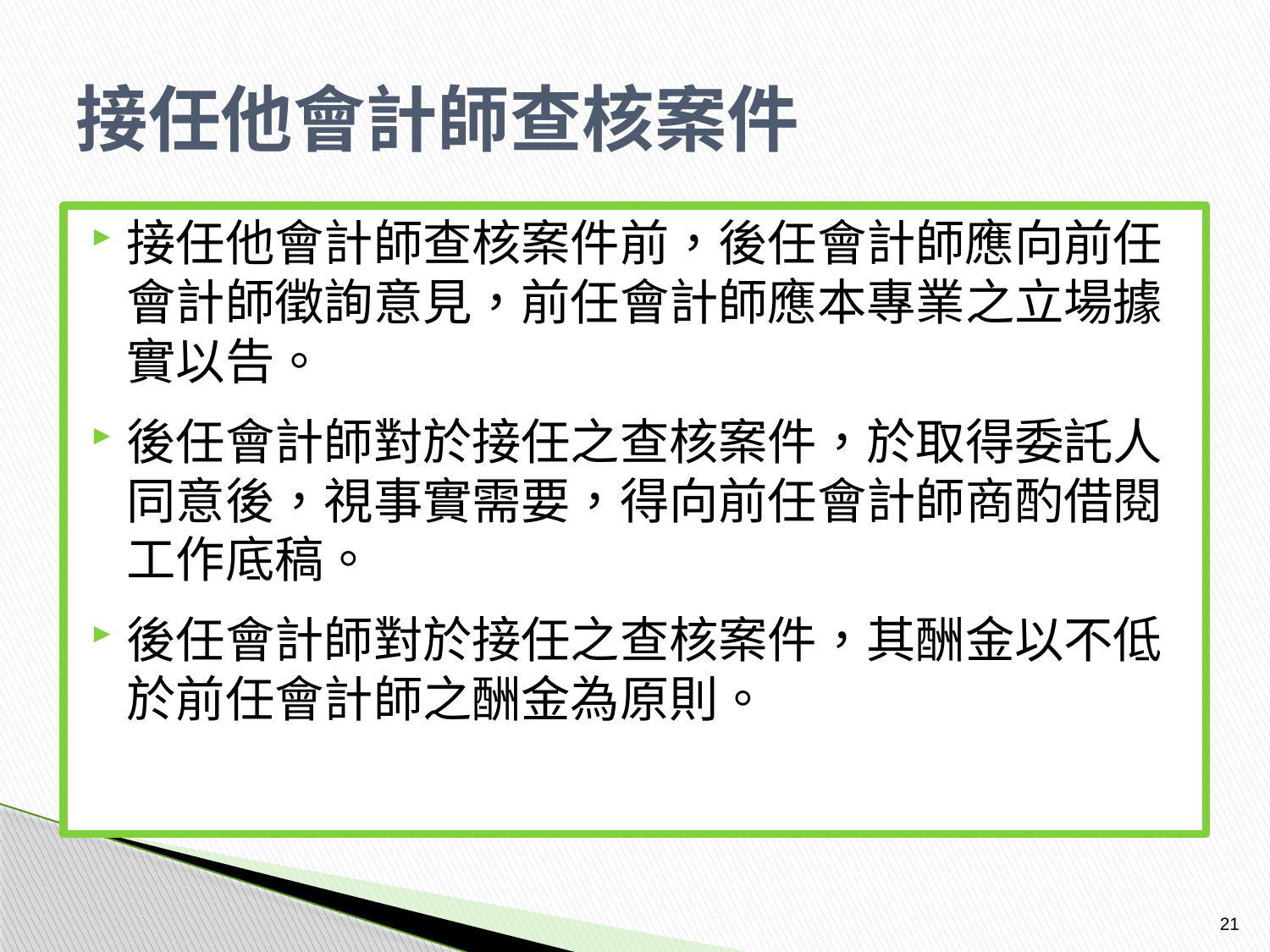

# 接任他會計師查核案件
接任他會計師查核案件前，後任會計師應向前任會計師徵詢意見，前任會計師應本專業之立場據實以告。
後任會計師對於接任之查核案件，於取得委託人同意後，視事實需要，得向前任會計師商酌借閱工作底稿。
後任會計師對於接任之查核案件，其酬金以不低於前任會計師之酬金為原則。
21